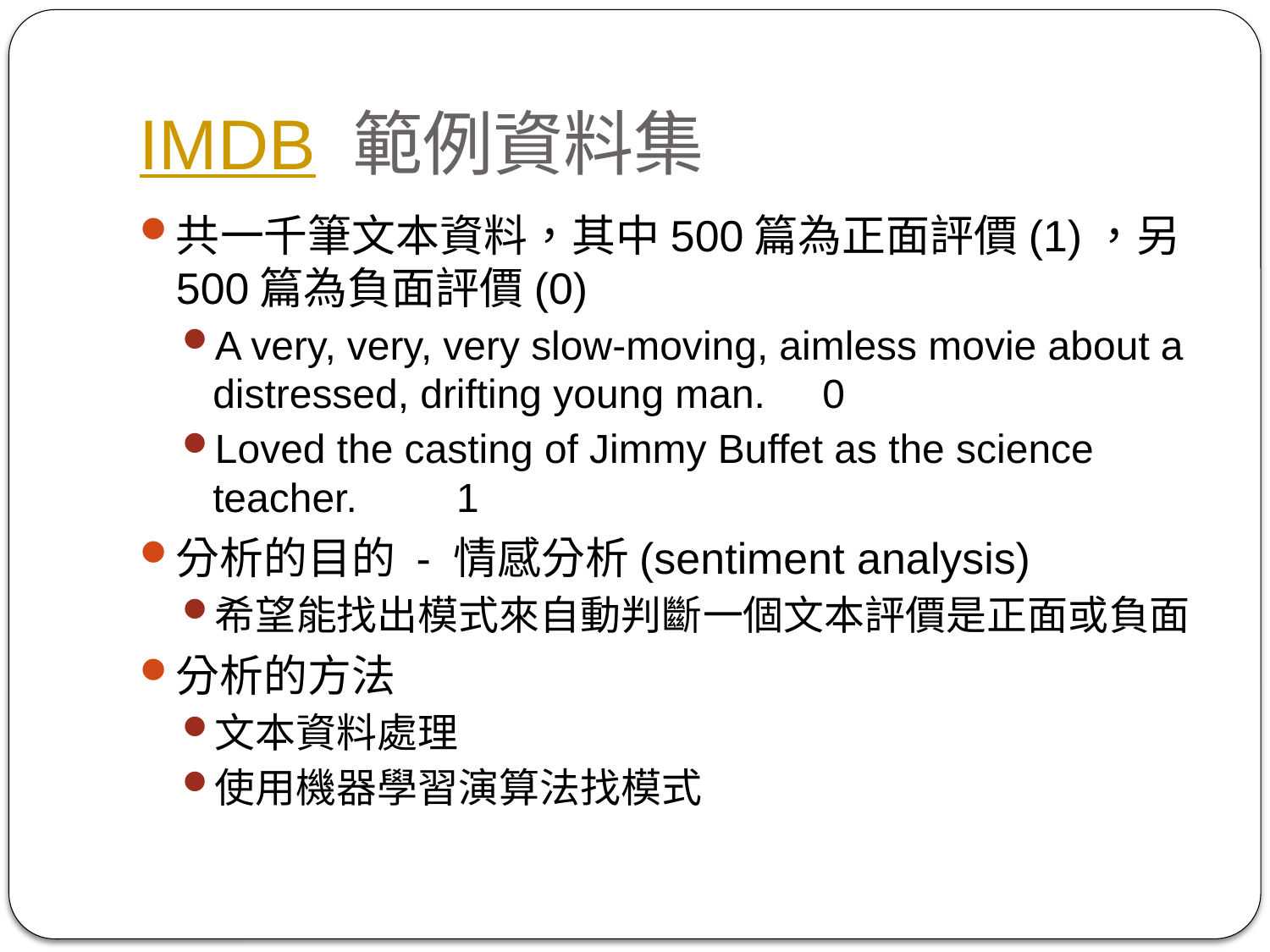

# IMDB 範例資料集
共一千筆文本資料，其中500篇為正面評價(1)，另500篇為負面評價(0)
A very, very, very slow-moving, aimless movie about a distressed, drifting young man.  	0
Loved the casting of Jimmy Buffet as the science teacher.  	1
分析的目的 - 情感分析(sentiment analysis)
希望能找出模式來自動判斷一個文本評價是正面或負面
分析的方法
文本資料處理
使用機器學習演算法找模式